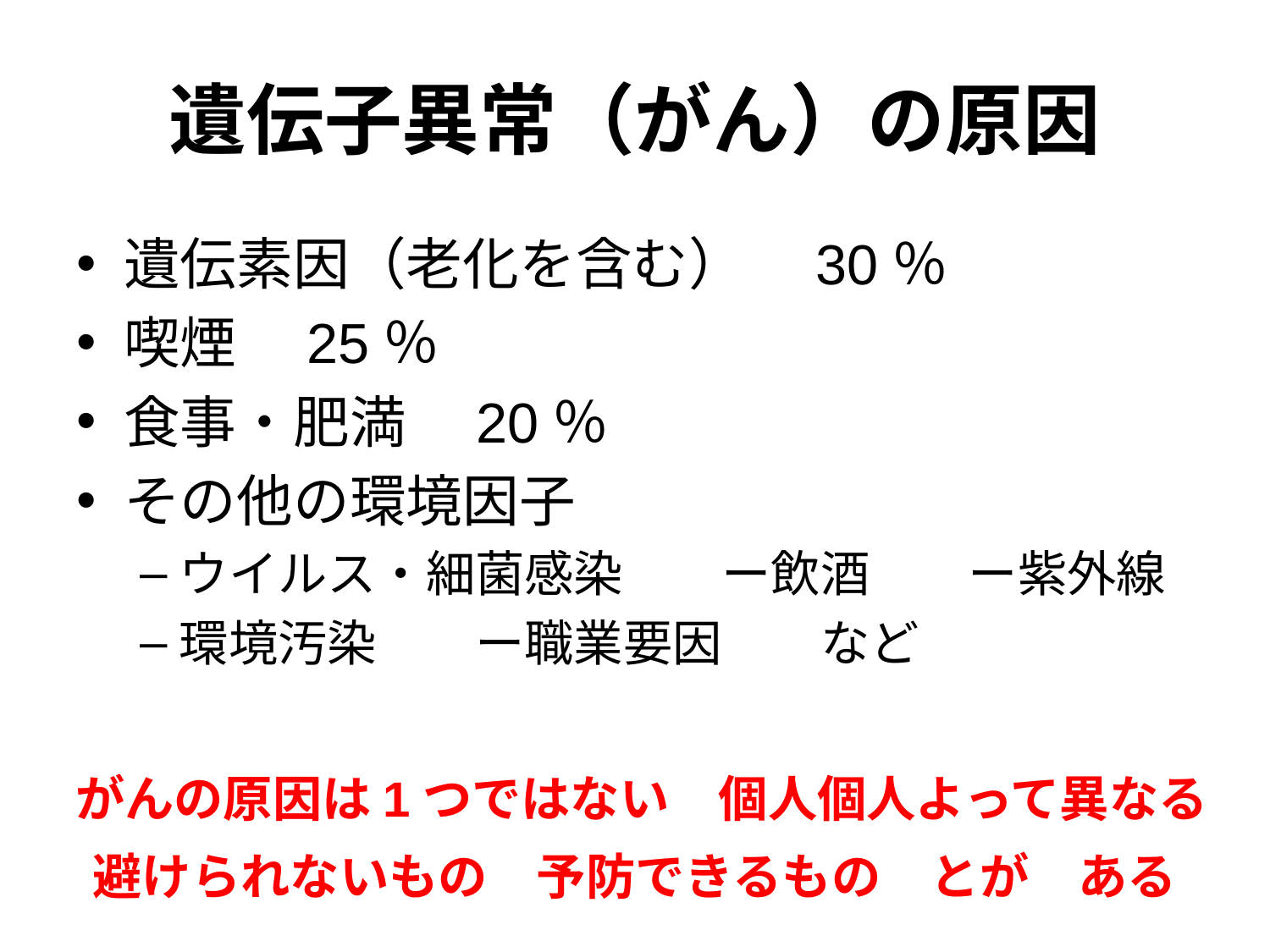

# 遺伝子異常（がん）の原因
遺伝素因（老化を含む）　30％
喫煙　25％
食事・肥満　20％
その他の環境因子
ウイルス・細菌感染　　ー飲酒　　ー紫外線
環境汚染　　ー職業要因　　など
がんの原因は1つではない　個人個人よって異なる
避けられないもの　予防できるもの　とが　ある